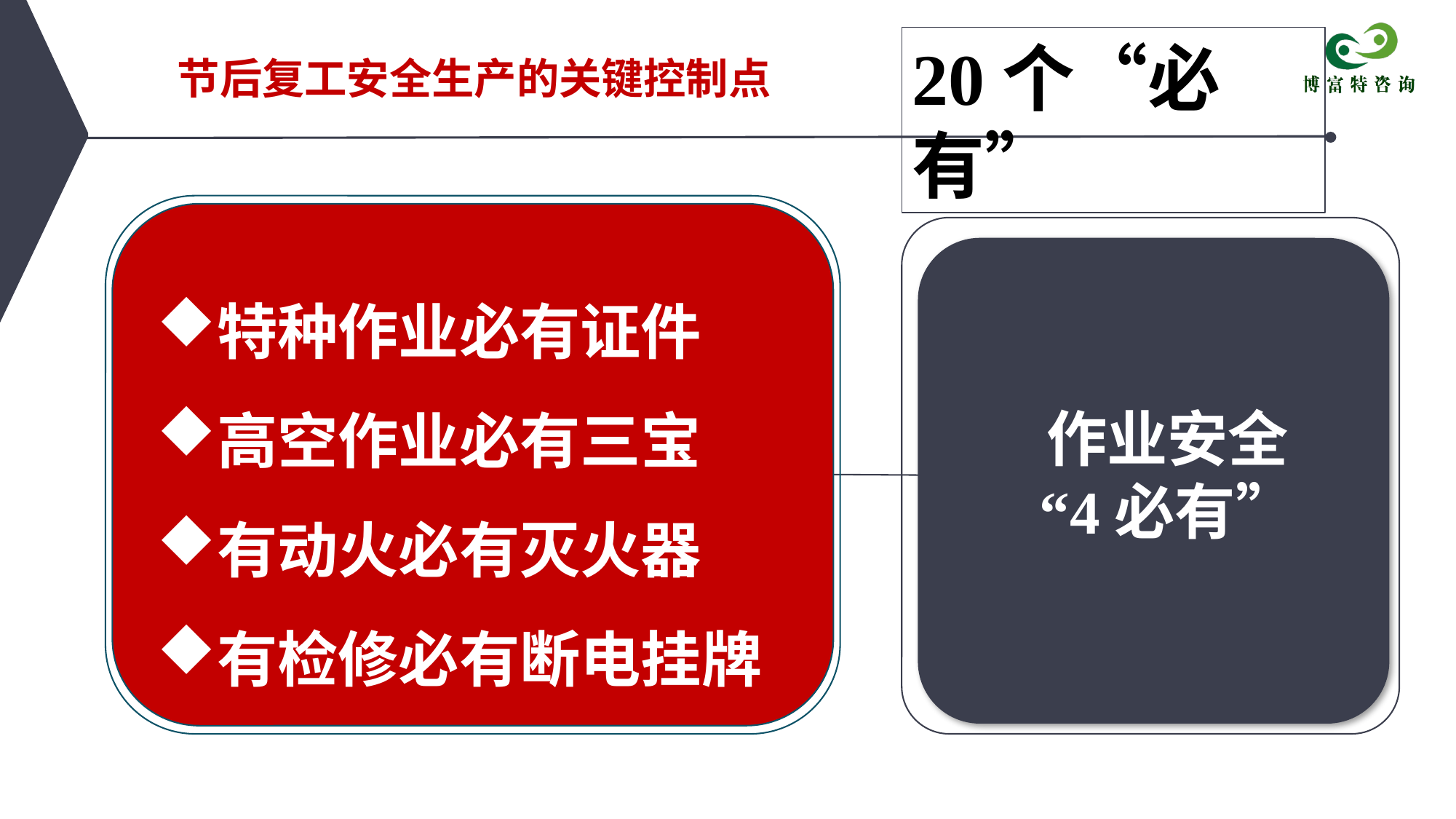

20个“必有”
节后复工安全生产的关键控制点

特种作业必有证件
高空作业必有三宝
有动火必有灭火器
有检修必有断电挂牌
作业安全
“4必有”